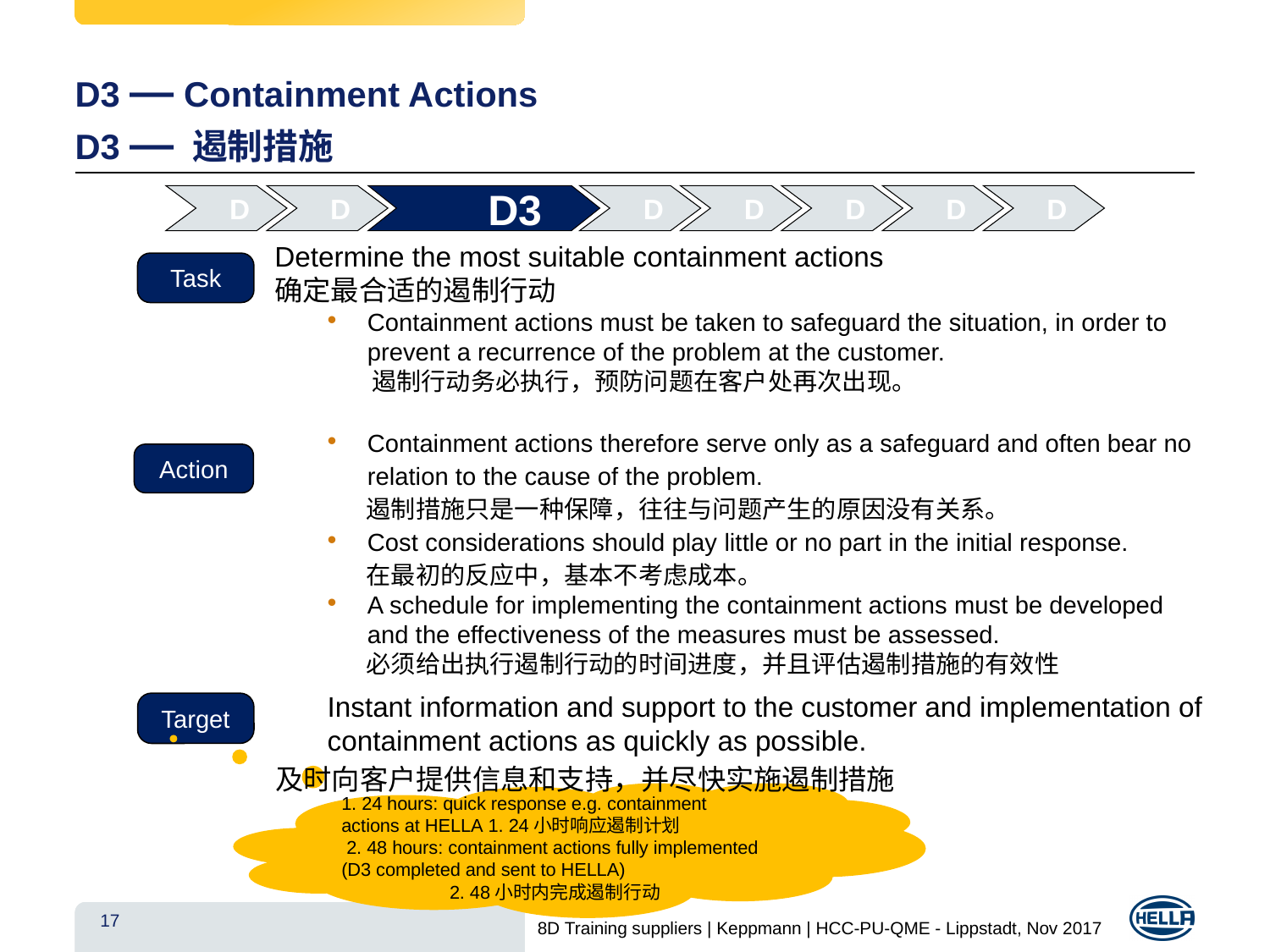

# D3 — Containment Actions D3 — 遏制措施
  D 1
  D 2
   D3
  D 4
  D 5
  D 6
  D 7
  D 8
Determine the most suitable containment actions
确定最合适的遏制行动
Containment actions must be taken to safeguard the situation, in order to prevent a recurrence of the problem at the customer.
       遏制行动务必执行，预防问题在客户处再次出现。

Containment actions therefore serve only as a safeguard and often bear no relation to the cause of the problem.
      遏制措施只是一种保障，往往与问题产生的原因没有关系。
Cost considerations should play little or no part in the initial response.
      在最初的反应中，基本不考虑成本。
A schedule for implementing the containment actions must be developed and the effectiveness of the measures must be assessed.
      必须给出执行遏制行动的时间进度，并且评估遏制措施的有效性
Instant information and support to the customer and implementation of containment actions as quickly as possible.
Task
Action
Target
及时向客户提供信息和支持，并尽快实施遏制措施
1. 24 hours: quick response e.g. containment actions at HELLA 1. 24小时响应遏制计划
 2. 48 hours: containment actions fully implemented (D3 completed and sent to HELLA)
2. 48小时内完成遏制行动
17